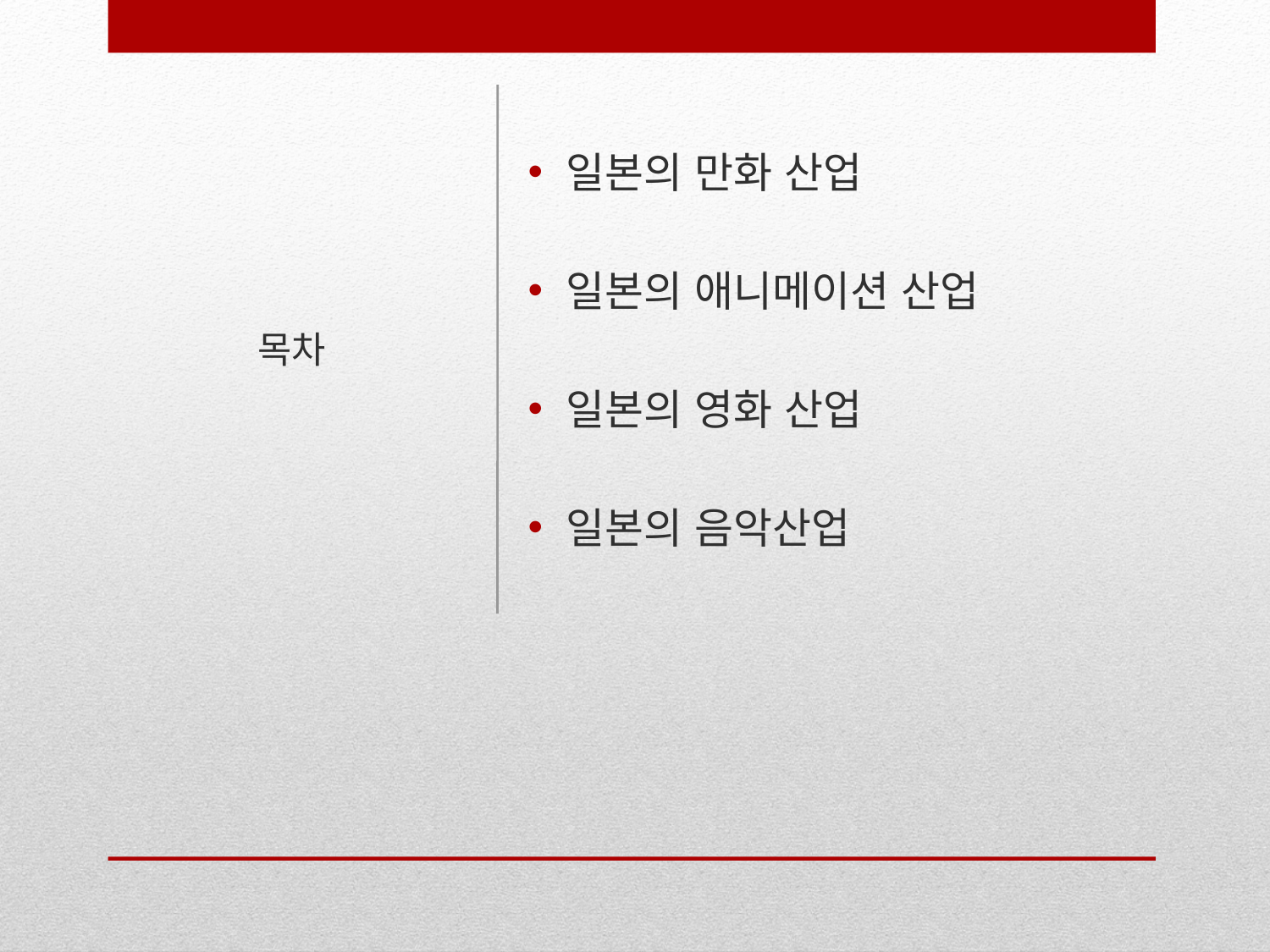

목차

일본의 만화 산업

일본의 애니메이션 산업

일본의 영화 산업

일본의 음악산업